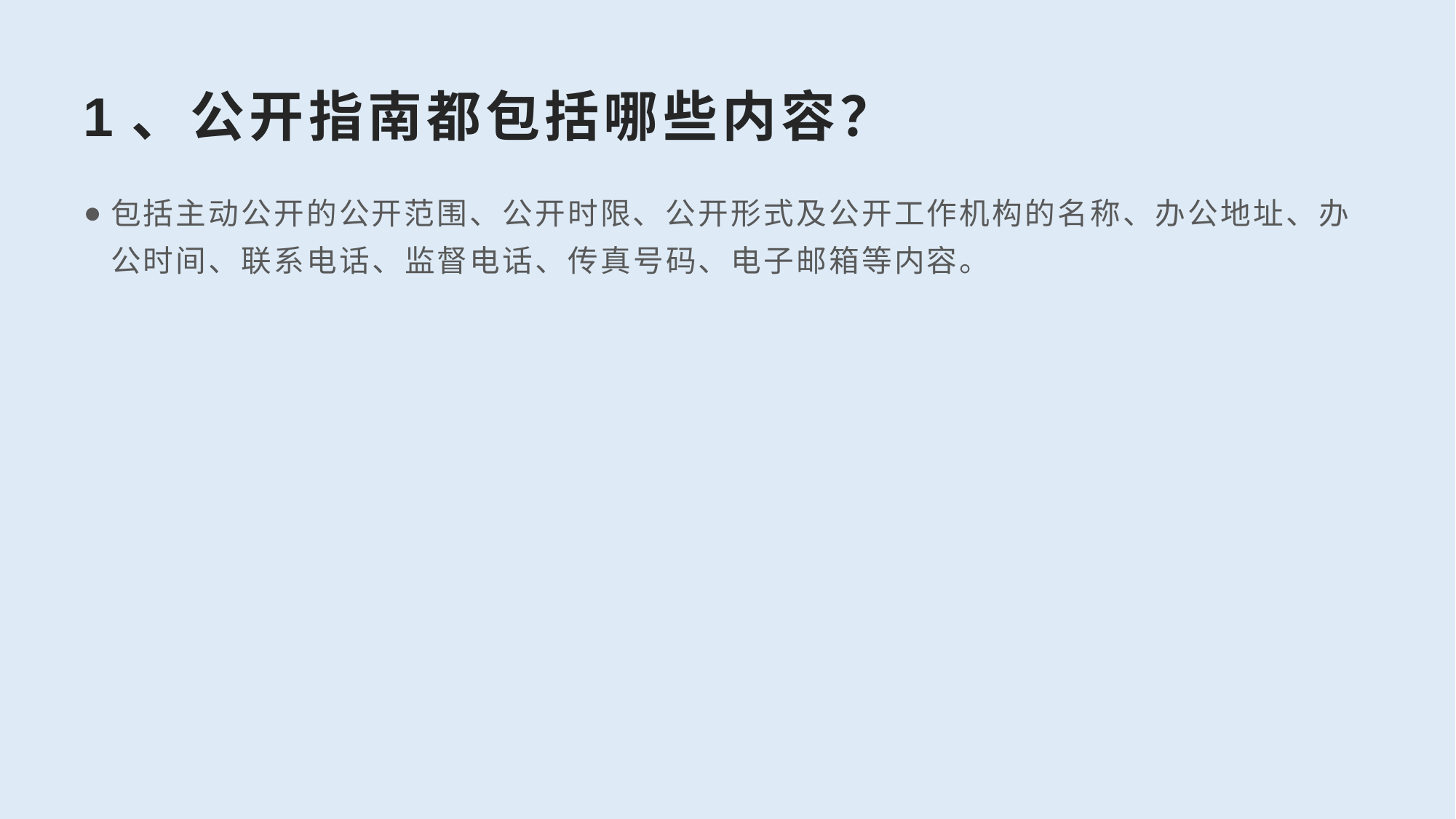

# 1、公开指南都包括哪些内容？
包括主动公开的公开范围、公开时限、公开形式及公开工作机构的名称、办公地址、办公时间、联系电话、监督电话、传真号码、电子邮箱等内容。